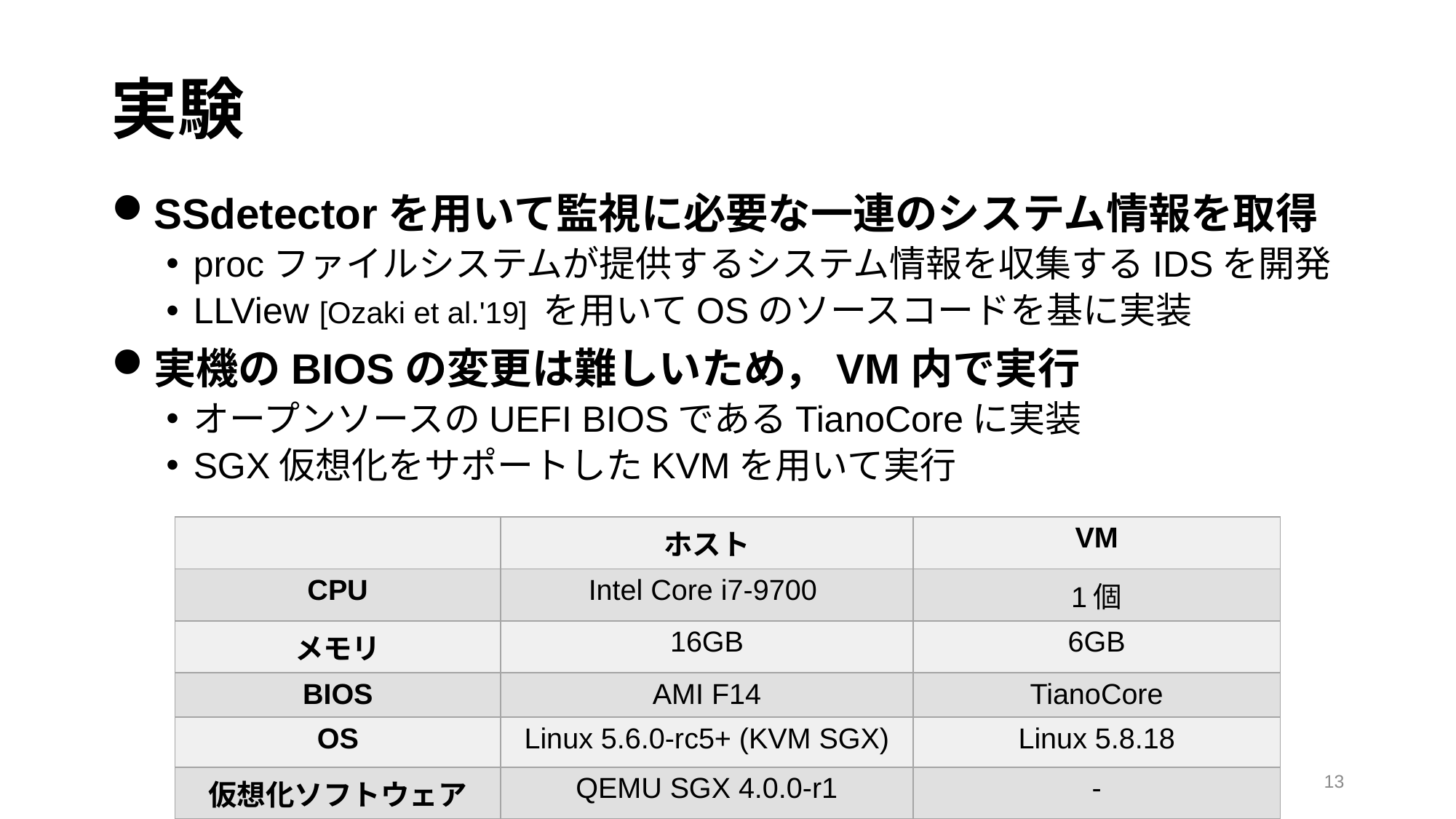

# 実験
SSdetectorを用いて監視に必要な一連のシステム情報を取得
procファイルシステムが提供するシステム情報を収集するIDSを開発
LLView [Ozaki et al.'19] を用いてOSのソースコードを基に実装
実機のBIOSの変更は難しいため，VM内で実行
オープンソースのUEFI BIOSであるTianoCoreに実装
SGX仮想化をサポートしたKVMを用いて実行

|  | ホスト | VM |
| --- | --- | --- |
| CPU | Intel Core i7-9700 | 1個 |
| メモリ | 16GB | 6GB |
| BIOS | AMI F14 | TianoCore |
| OS | Linux 5.6.0-rc5+ (KVM SGX) | Linux 5.8.18 |
| 仮想化ソフトウェア | QEMU SGX 4.0.0-r1 | - |
13